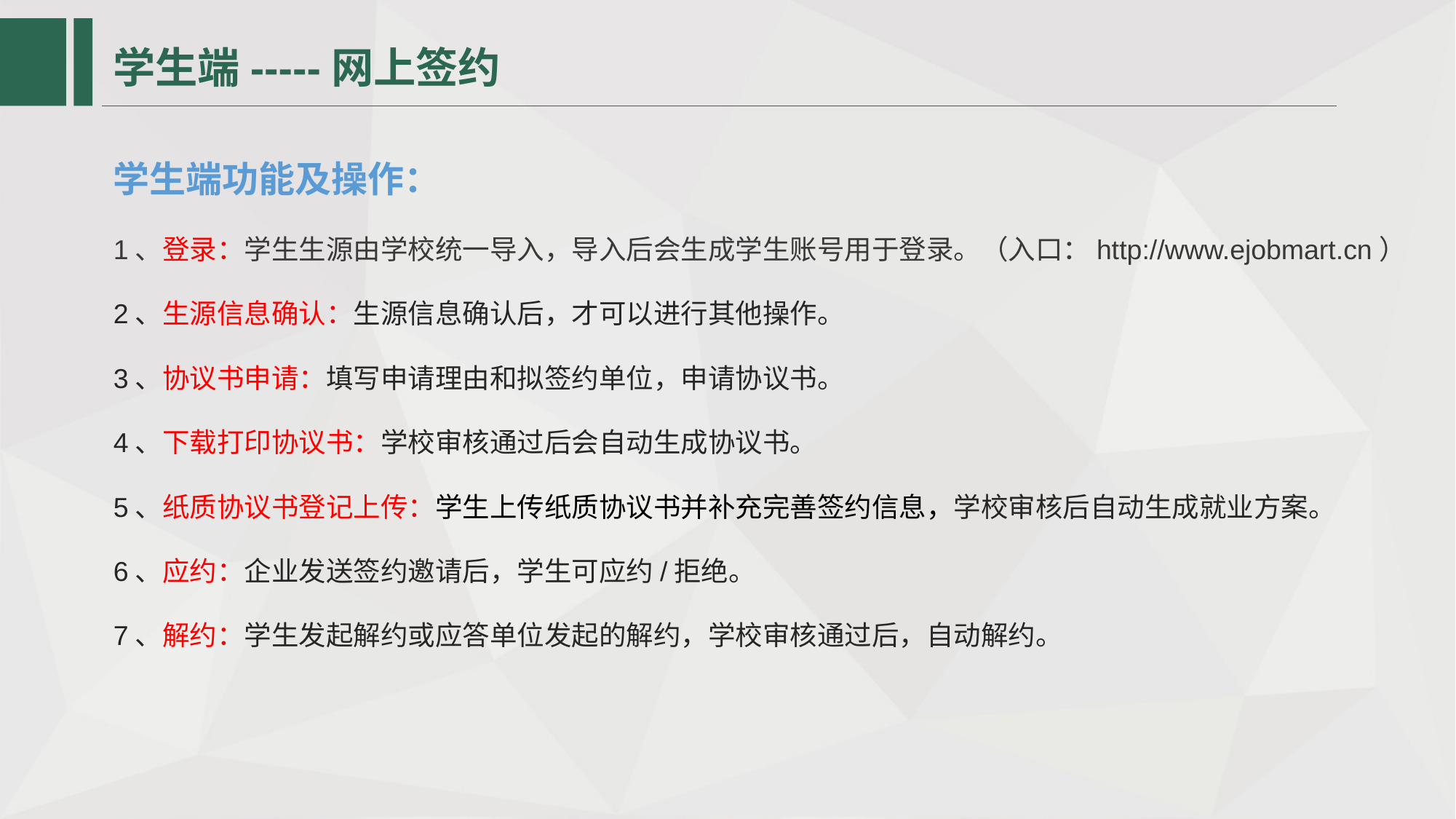

学生端-----网上签约
学生端功能及操作：
1、登录：学生生源由学校统一导入，导入后会生成学生账号用于登录。（入口：http://www.ejobmart.cn）
2、生源信息确认：生源信息确认后，才可以进行其他操作。
3、协议书申请：填写申请理由和拟签约单位，申请协议书。
4、下载打印协议书：学校审核通过后会自动生成协议书。
5、纸质协议书登记上传：学生上传纸质协议书并补充完善签约信息，学校审核后自动生成就业方案。
6、应约：企业发送签约邀请后，学生可应约/拒绝。
7、解约：学生发起解约或应答单位发起的解约，学校审核通过后，自动解约。